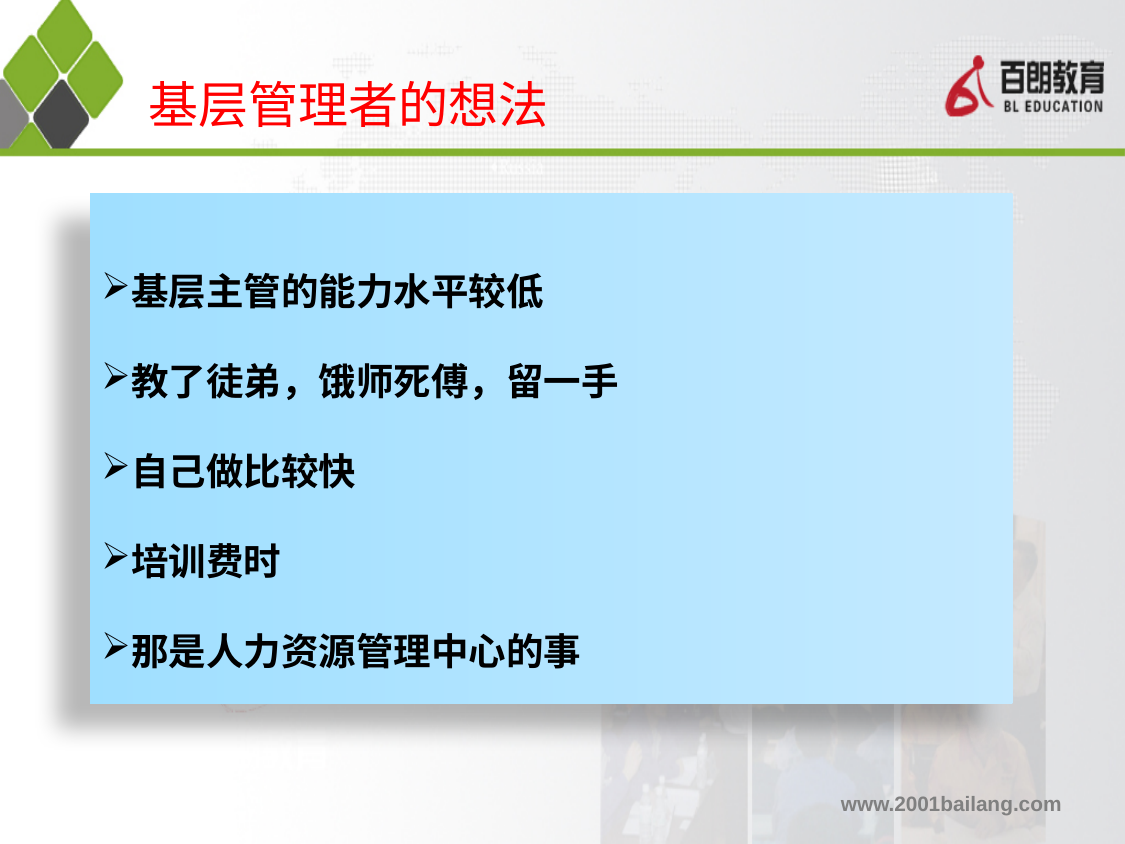

基层管理者的想法
基层主管的能力水平较低
教了徒弟，饿师死傅，留一手
自己做比较快
培训费时
那是人力资源管理中心的事